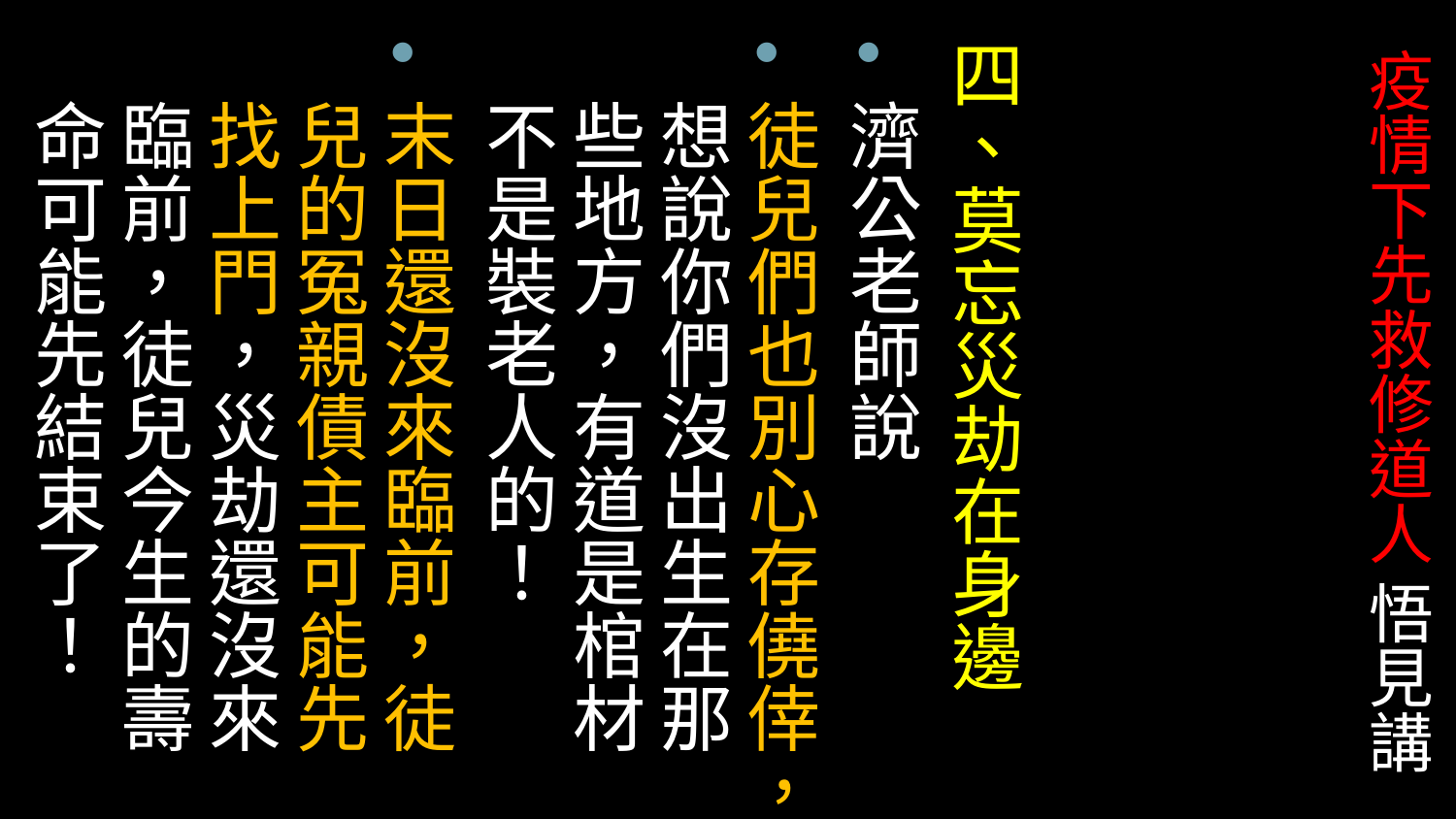

四、莫忘災劫在身邊
濟公老師說
徒兒們也別心存僥倖，想說你們沒出生在那些地方，有道是棺材不是裝老人的！
末日還沒來臨前，徒兒的冤親債主可能先找上門，災劫還沒來臨前，徒兒今生的壽命可能先結束了！
# 疫情下先救修道人 悟見講